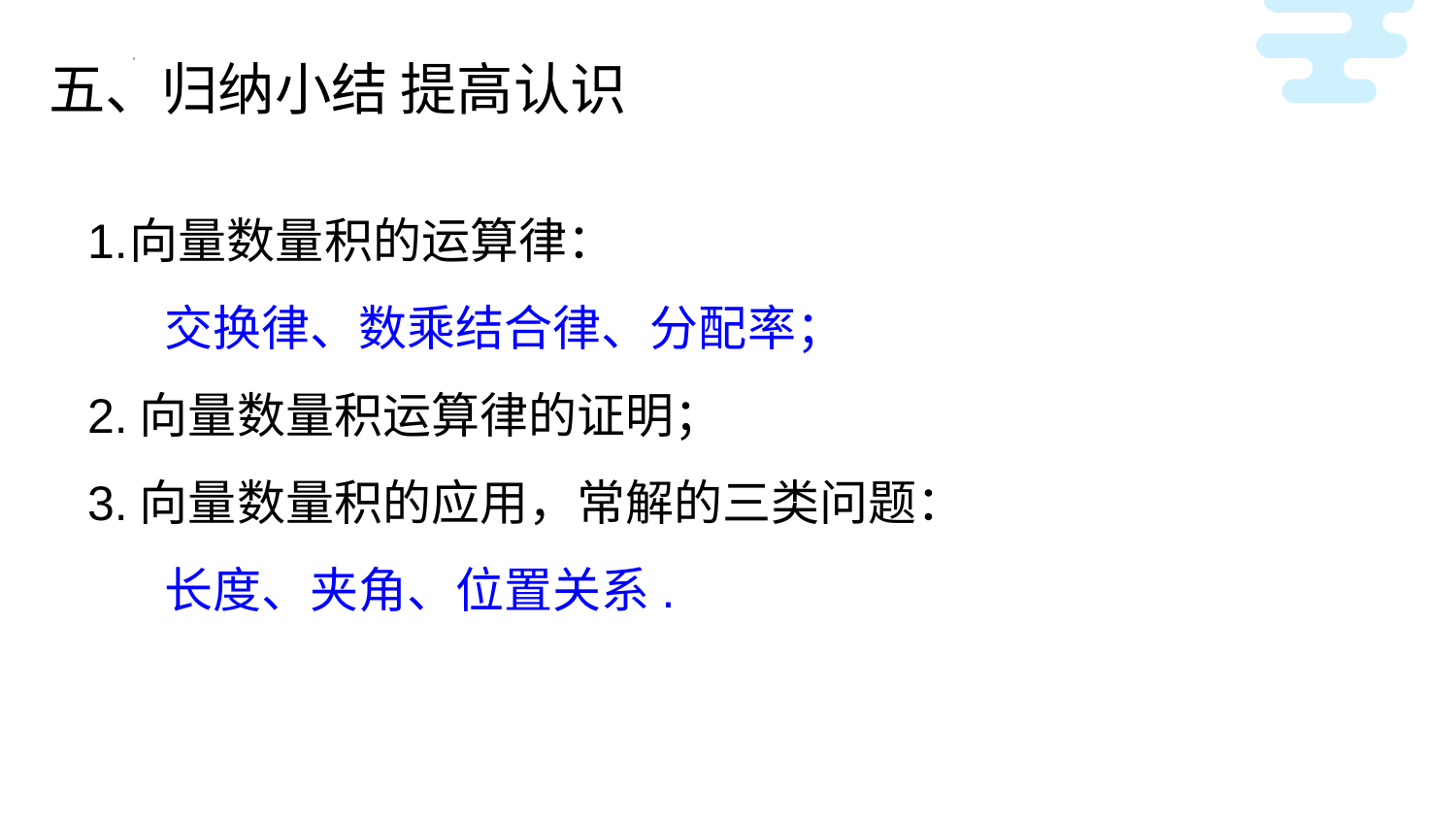

五、归纳小结 提高认识
向量数量积的运算律：
      交换律、数乘结合律、分配率；
2.向量数量积运算律的证明；
3.向量数量积的应用，常解的三类问题：
      长度、夹角、位置关系.